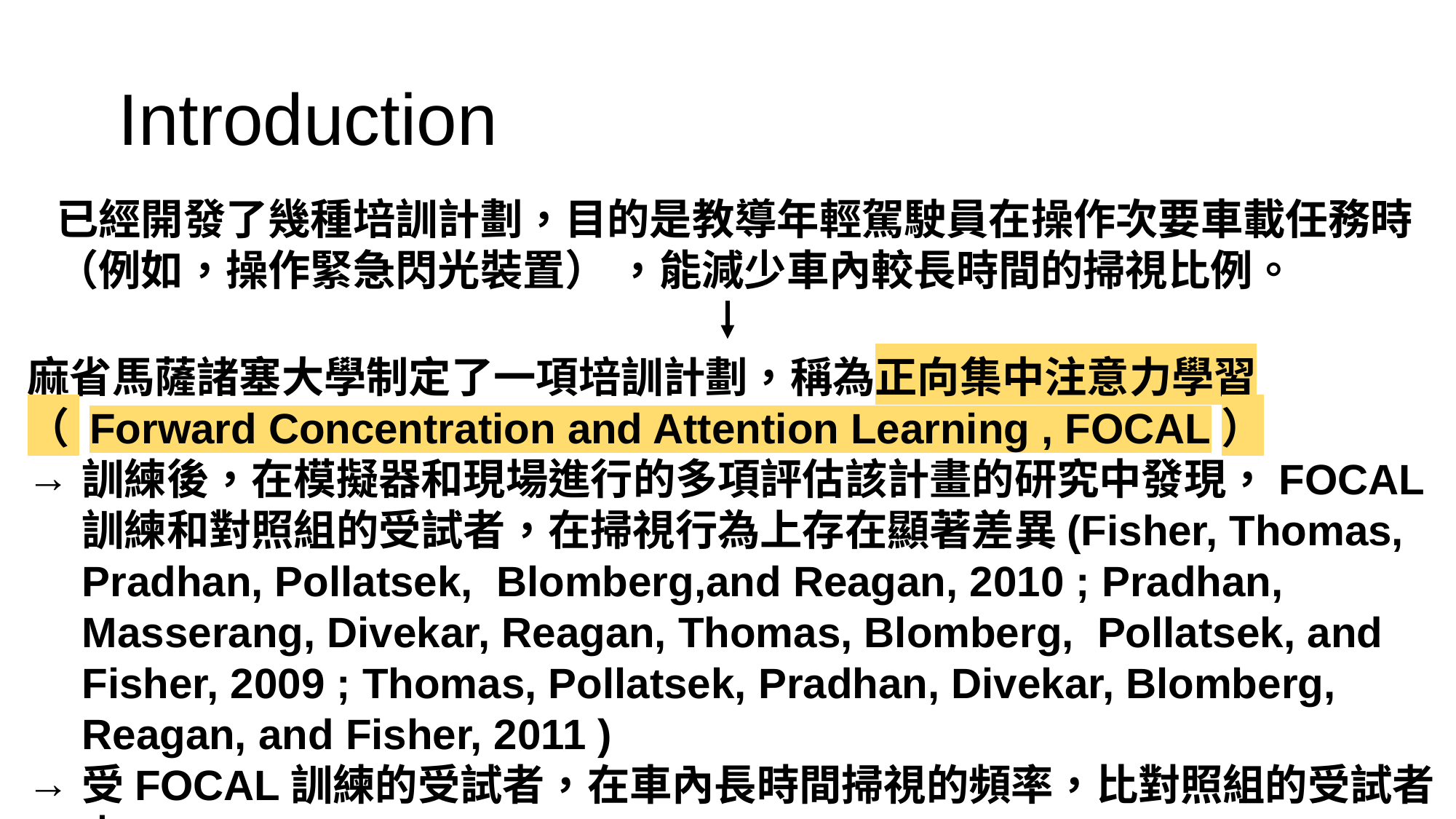

Introduction
已經開發了幾種培訓計劃，目的是教導年輕駕駛員在操作次要車載任務時（例如，操作緊急閃光裝置） ，能減少車內較長時間的掃視比例。
麻省馬薩諸塞大學制定了一項培訓計劃，稱為正向集中注意力學習（ Forward Concentration and Attention Learning , FOCAL）
訓練後，在模擬器和現場進行的多項評估該計畫的研究中發現，FOCAL訓練和對照組的受試者，在掃視行為上存在顯著差異(Fisher, Thomas, Pradhan, Pollatsek,  Blomberg,and Reagan, 2010 ; Pradhan, Masserang, Divekar, Reagan, Thomas, Blomberg,  Pollatsek, and Fisher, 2009 ; Thomas, Pollatsek, Pradhan, Divekar, Blomberg, Reagan, and Fisher, 2011 )
受FOCAL訓練的受試者，在車內長時間掃視的頻率，比對照組的受試者少。